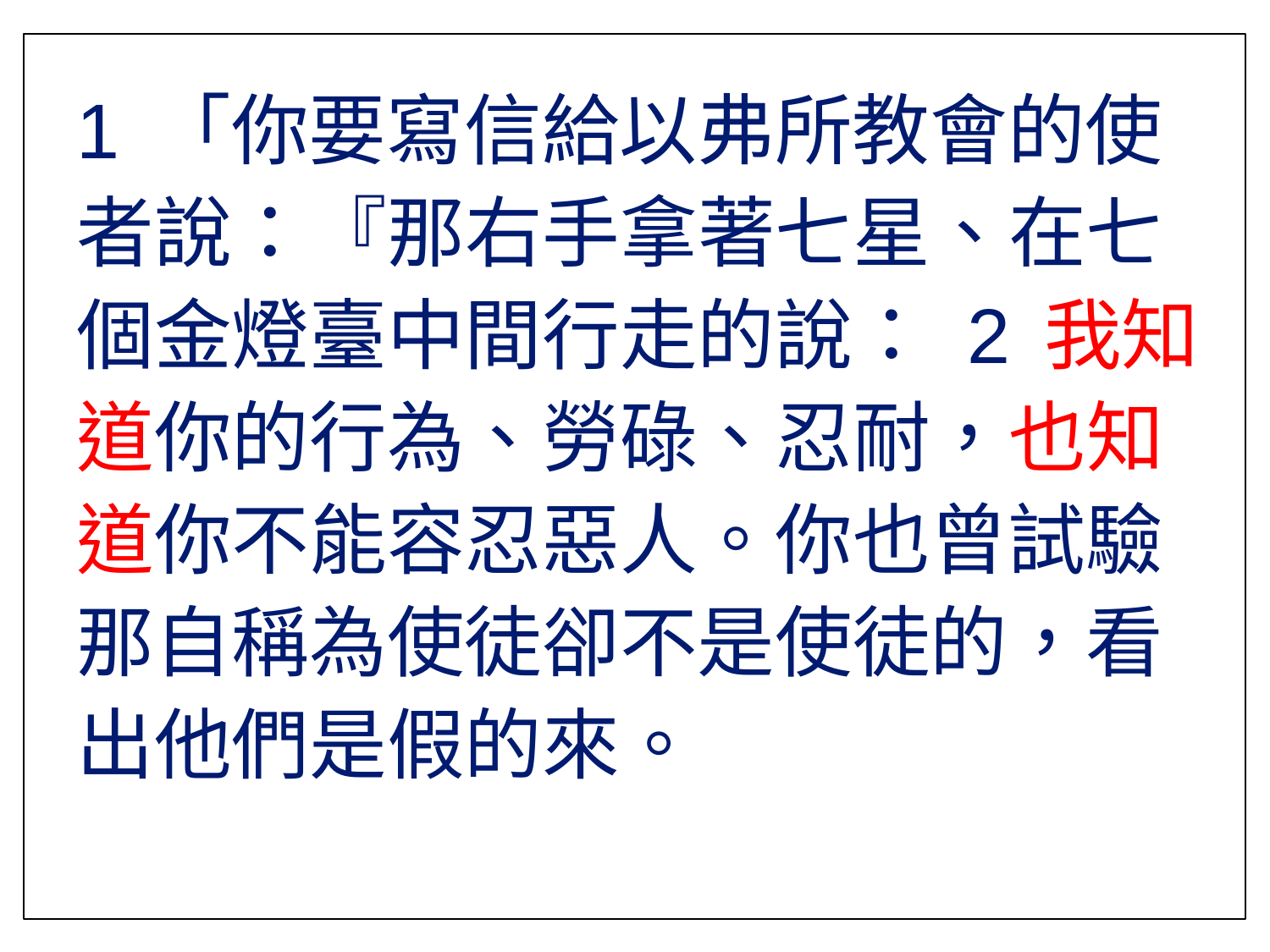

1 「你要寫信給以弗所教會的使者說：『那右手拿著七星、在七個金燈臺中間行走的說： 2 我知道你的行為、勞碌、忍耐，也知道你不能容忍惡人。你也曾試驗那自稱為使徒卻不是使徒的，看出他們是假的來。